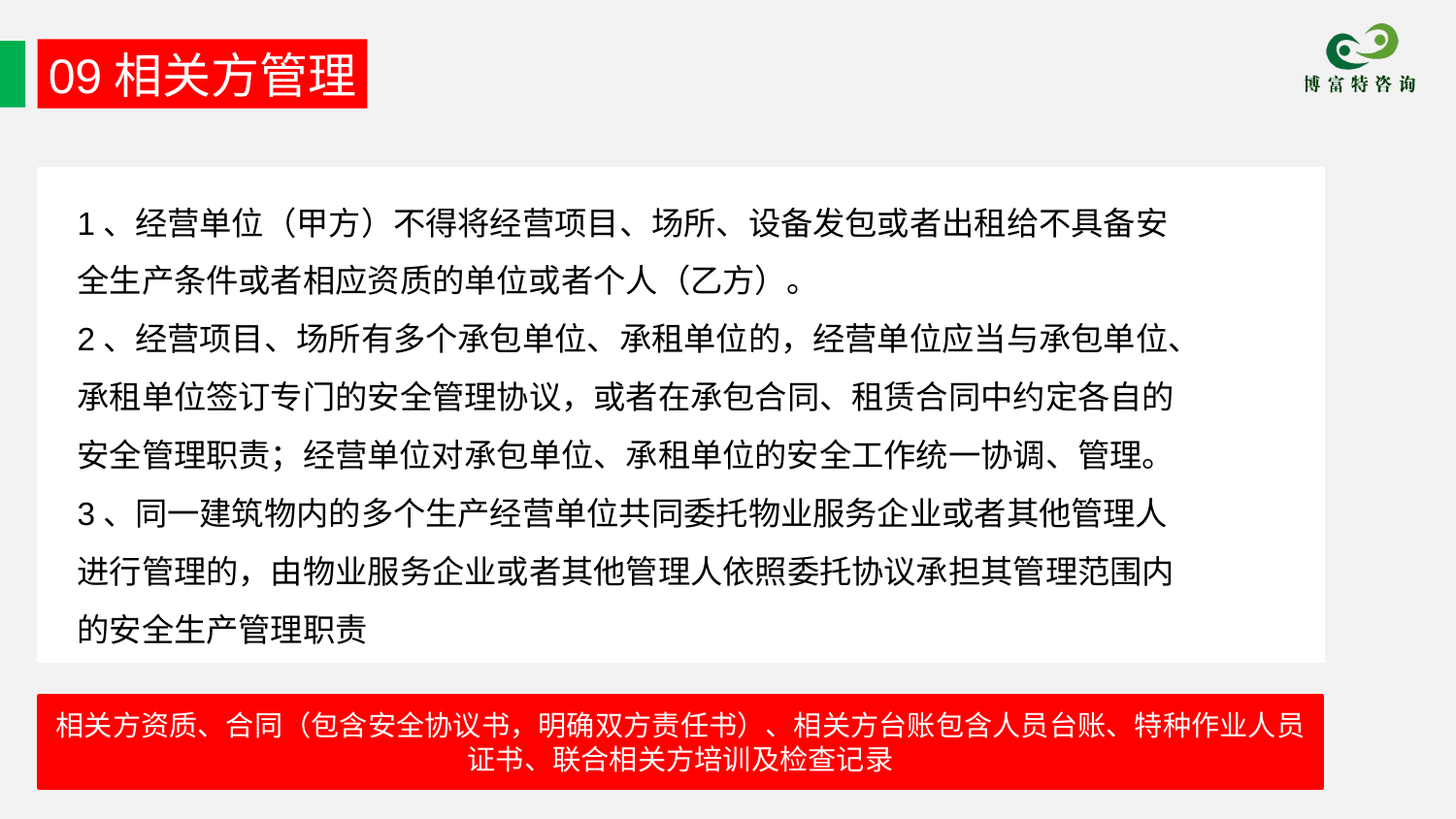

09相关方管理

1、经营单位（甲方）不得将经营项目、场所、设备发包或者出租给不具备安全生产条件或者相应资质的单位或者个人（乙方）。
2、经营项目、场所有多个承包单位、承租单位的，经营单位应当与承包单位、承租单位签订专门的安全管理协议，或者在承包合同、租赁合同中约定各自的安全管理职责；经营单位对承包单位、承租单位的安全工作统一协调、管理。
3、同一建筑物内的多个生产经营单位共同委托物业服务企业或者其他管理人进行管理的，由物业服务企业或者其他管理人依照委托协议承担其管理范围内的安全生产管理职责
相关方资质、合同（包含安全协议书，明确双方责任书）、相关方台账包含人员台账、特种作业人员证书、联合相关方培训及检查记录